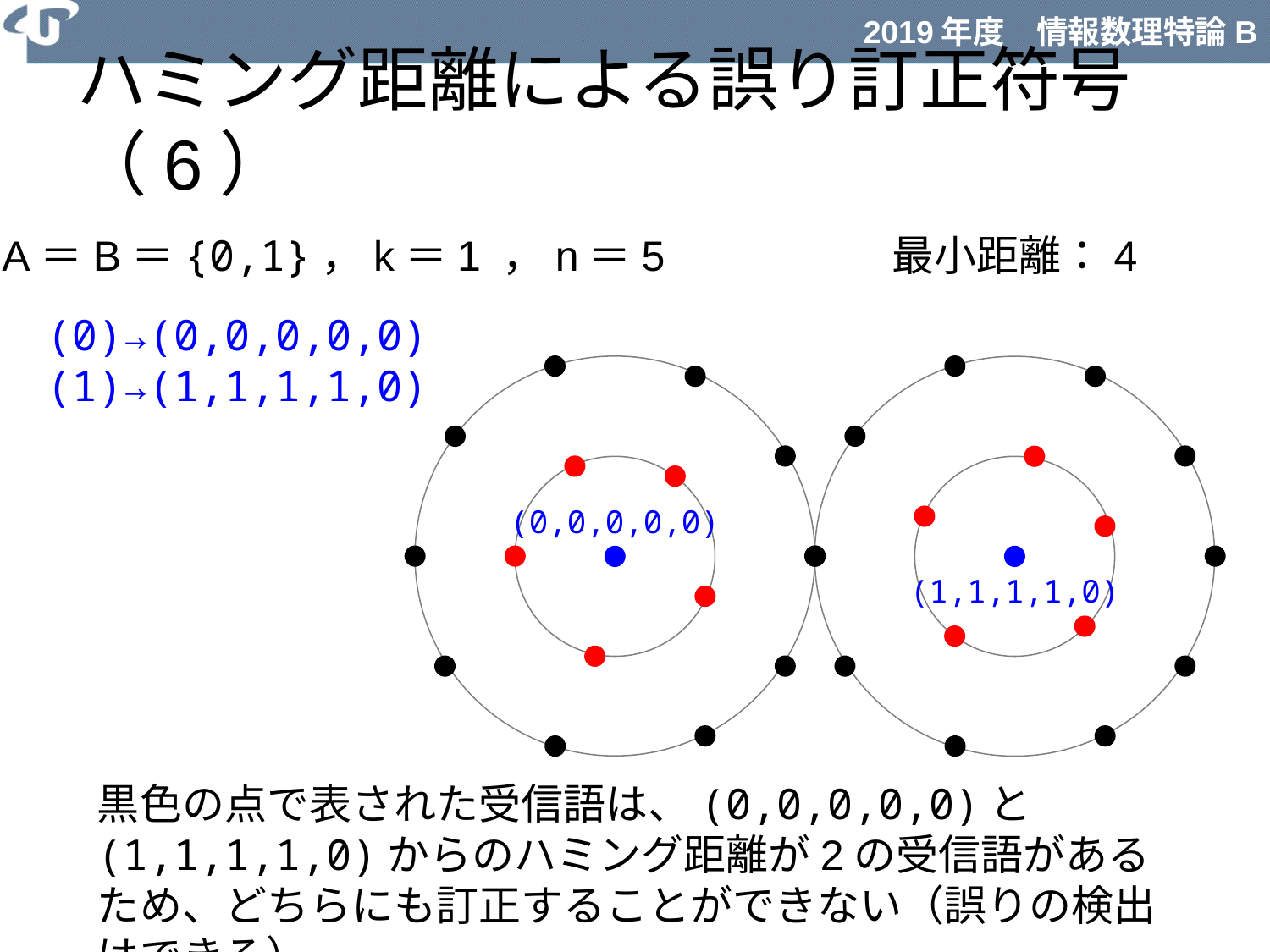

# ハミング距離による誤り訂正符号（6）
A＝B＝{0,1}，k＝1 ，n＝5
最小距離：4
(0)→(0,0,0,0,0)
(1)→(1,1,1,1,0)

(0,0,0,0,0)

(1,1,1,1,0)

黒色の点で表された受信語は、(0,0,0,0,0)と(1,1,1,1,0)からのハミング距離が2の受信語があるため、どちらにも訂正することができない（誤りの検出はできる）